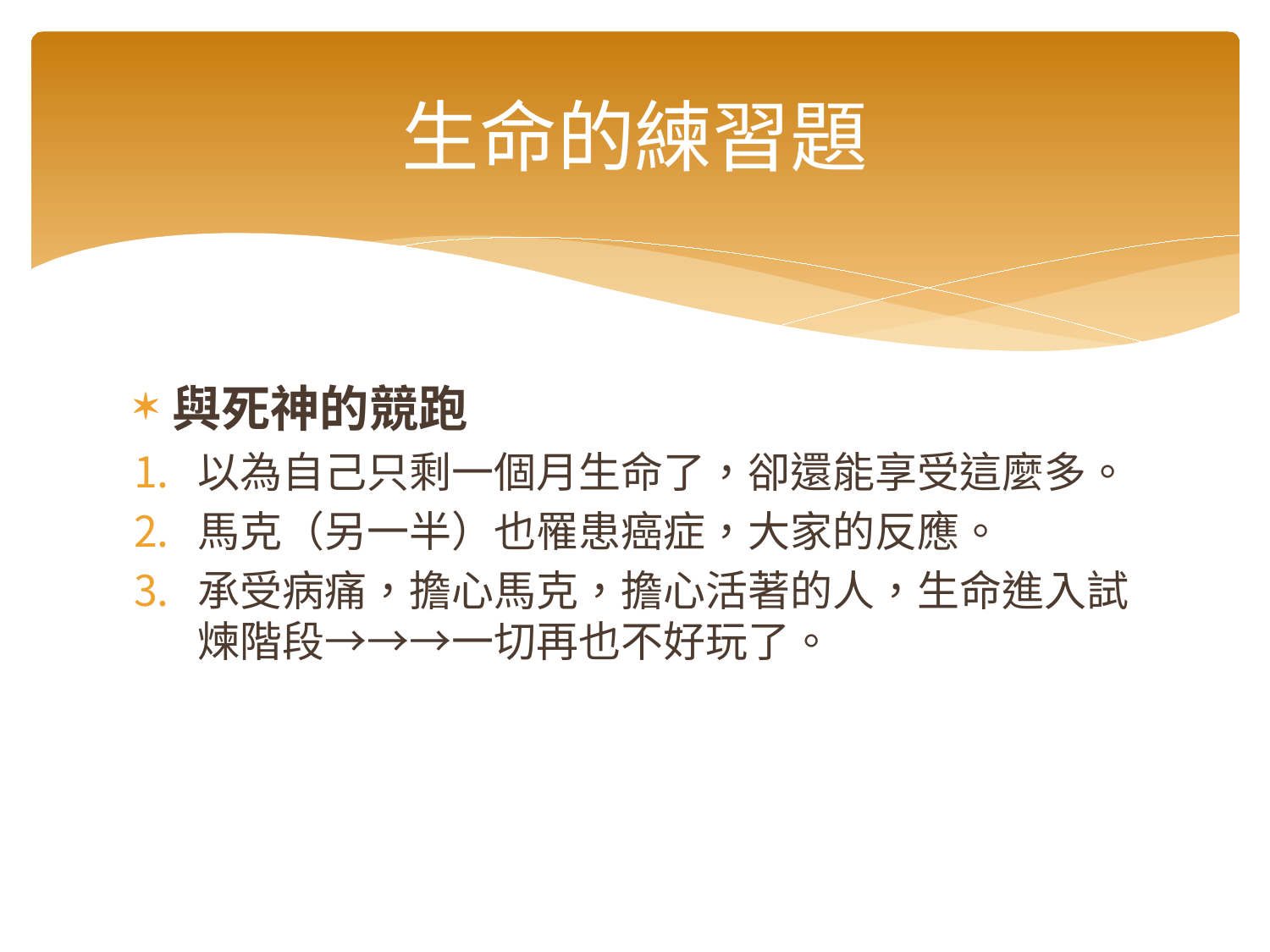

# 生命的練習題
與死神的競跑
以為自己只剩一個月生命了，卻還能享受這麼多。
馬克（另一半）也罹患癌症，大家的反應。
承受病痛，擔心馬克，擔心活著的人，生命進入試煉階段→→→一切再也不好玩了。